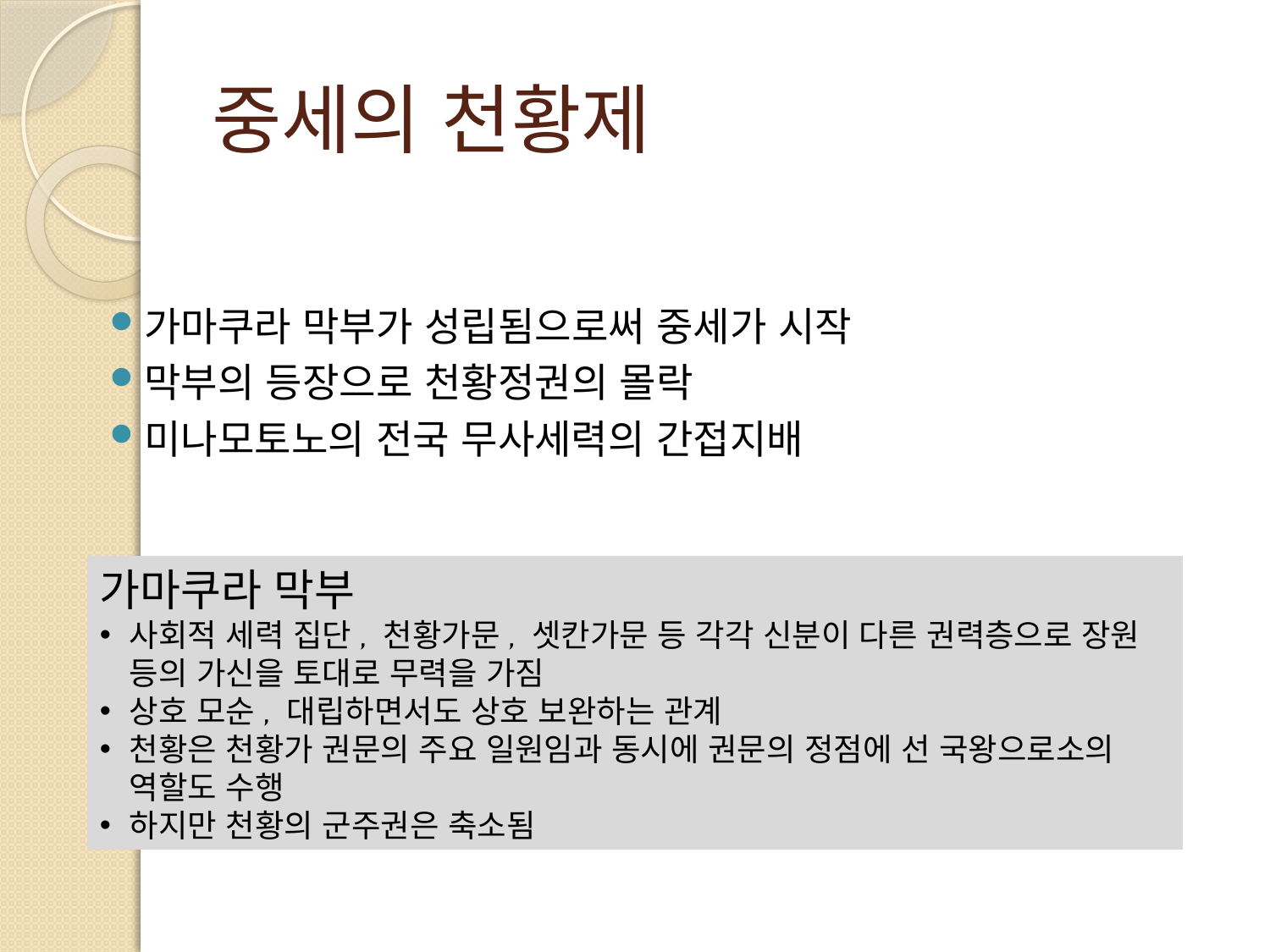

# 중세의 천황제
가마쿠라 막부가 성립됨으로써 중세가 시작
막부의 등장으로 천황정권의 몰락
미나모토노의 전국 무사세력의 간접지배

가마쿠라 막부
사회적 세력 집단, 천황가문, 셋칸가문 등 각각 신분이 다른 권력층으로 장원 등의 가신을 토대로 무력을 가짐
상호 모순, 대립하면서도 상호 보완하는 관계
천황은 천황가 권문의 주요 일원임과 동시에 권문의 정점에 선 국왕으로소의 역할도 수행
하지만 천황의 군주권은 축소됨